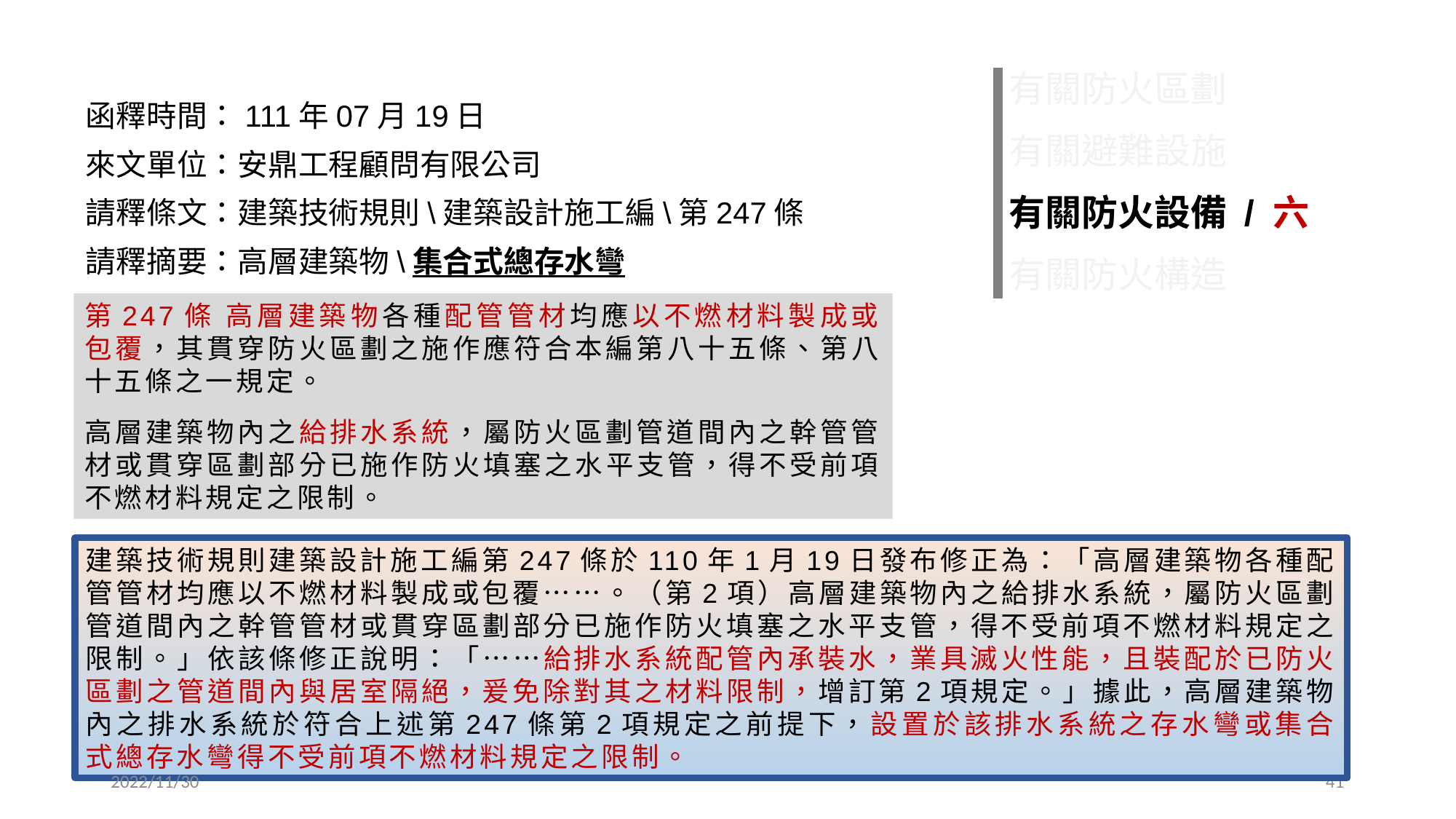

有關防火區劃
有關避難設施
有關防火設備 / 六
有關防火構造

函釋時間：111年07月19日
來文單位：安鼎工程顧問有限公司
請釋條文：建築技術規則\建築設計施工編\第247條
請釋摘要：高層建築物\集合式總存水彎
第247條 高層建築物各種配管管材均應以不燃材料製成或包覆，其貫穿防火區劃之施作應符合本編第八十五條、第八十五條之一規定。
高層建築物內之給排水系統，屬防火區劃管道間內之幹管管材或貫穿區劃部分已施作防火填塞之水平支管，得不受前項不燃材料規定之限制。
建築技術規則建築設計施工編第247條於110年1月19日發布修正為：「高層建築物各種配管管材均應以不燃材料製成或包覆……。（第2項）高層建築物內之給排水系統，屬防火區劃管道間內之幹管管材或貫穿區劃部分已施作防火填塞之水平支管，得不受前項不燃材料規定之限制。」依該條修正說明：「……給排水系統配管內承裝水，業具滅火性能，且裝配於已防火區劃之管道間內與居室隔絕，爰免除對其之材料限制，增訂第2項規定。」據此，高層建築物內之排水系統於符合上述第247條第2項規定之前提下，設置於該排水系統之存水彎或集合式總存水彎得不受前項不燃材料規定之限制。
2022/11/30
41